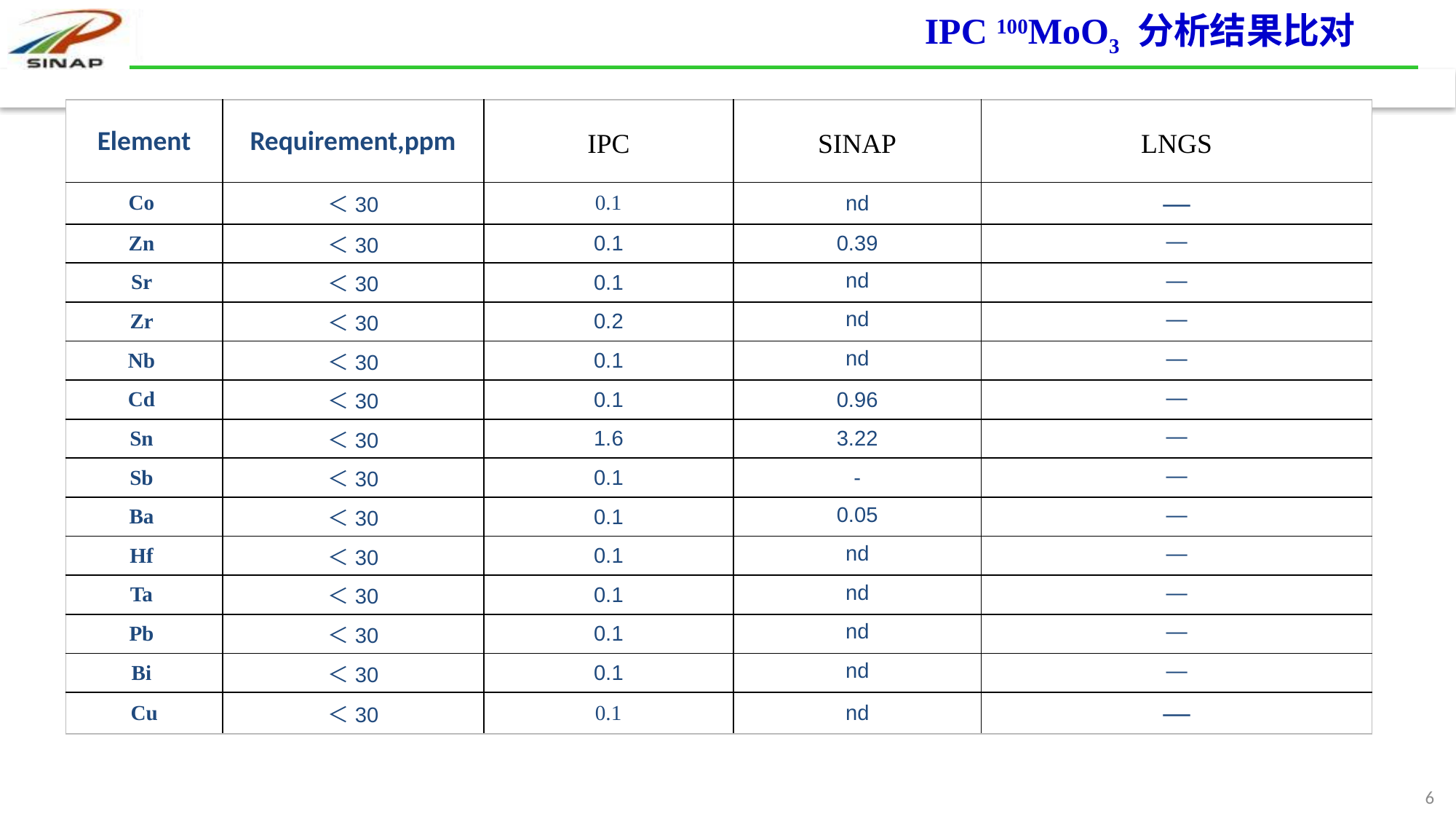

IPC 100MoO3 分析结果比对
| Element | Requirement,ppm | IPC | SINAP | LNGS |
| --- | --- | --- | --- | --- |
| Co | ＜30 | 0.1 | nd | — |
| Zn | ＜30 | 0.1 | 0.39 | — |
| Sr | ＜30 | 0.1 | nd | — |
| Zr | ＜30 | 0.2 | nd | — |
| Nb | ＜30 | 0.1 | nd | — |
| Cd | ＜30 | 0.1 | 0.96 | — |
| Sn | ＜30 | 1.6 | 3.22 | — |
| Sb | ＜30 | 0.1 | - | — |
| Ba | ＜30 | 0.1 | 0.05 | — |
| Hf | ＜30 | 0.1 | nd | — |
| Ta | ＜30 | 0.1 | nd | — |
| Pb | ＜30 | 0.1 | nd | — |
| Bi | ＜30 | 0.1 | nd | — |
| Cu | ＜30 | 0.1 | nd | — |
6